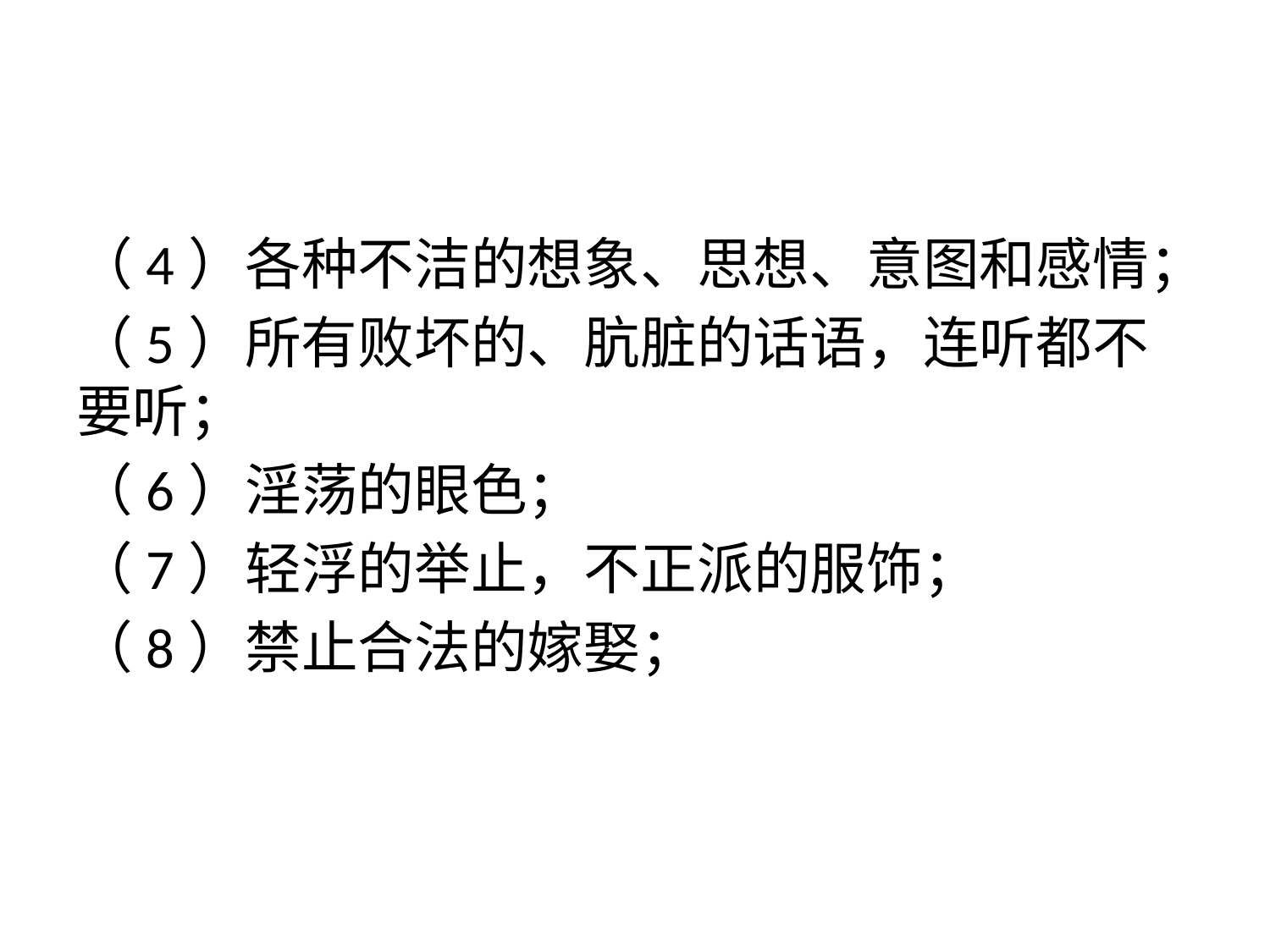

#
（4）各种不洁的想象、思想、意图和感情；
（5）所有败坏的、肮脏的话语，连听都不要听；
（6）淫荡的眼色；
（7）轻浮的举止，不正派的服饰；
（8）禁止合法的嫁娶；